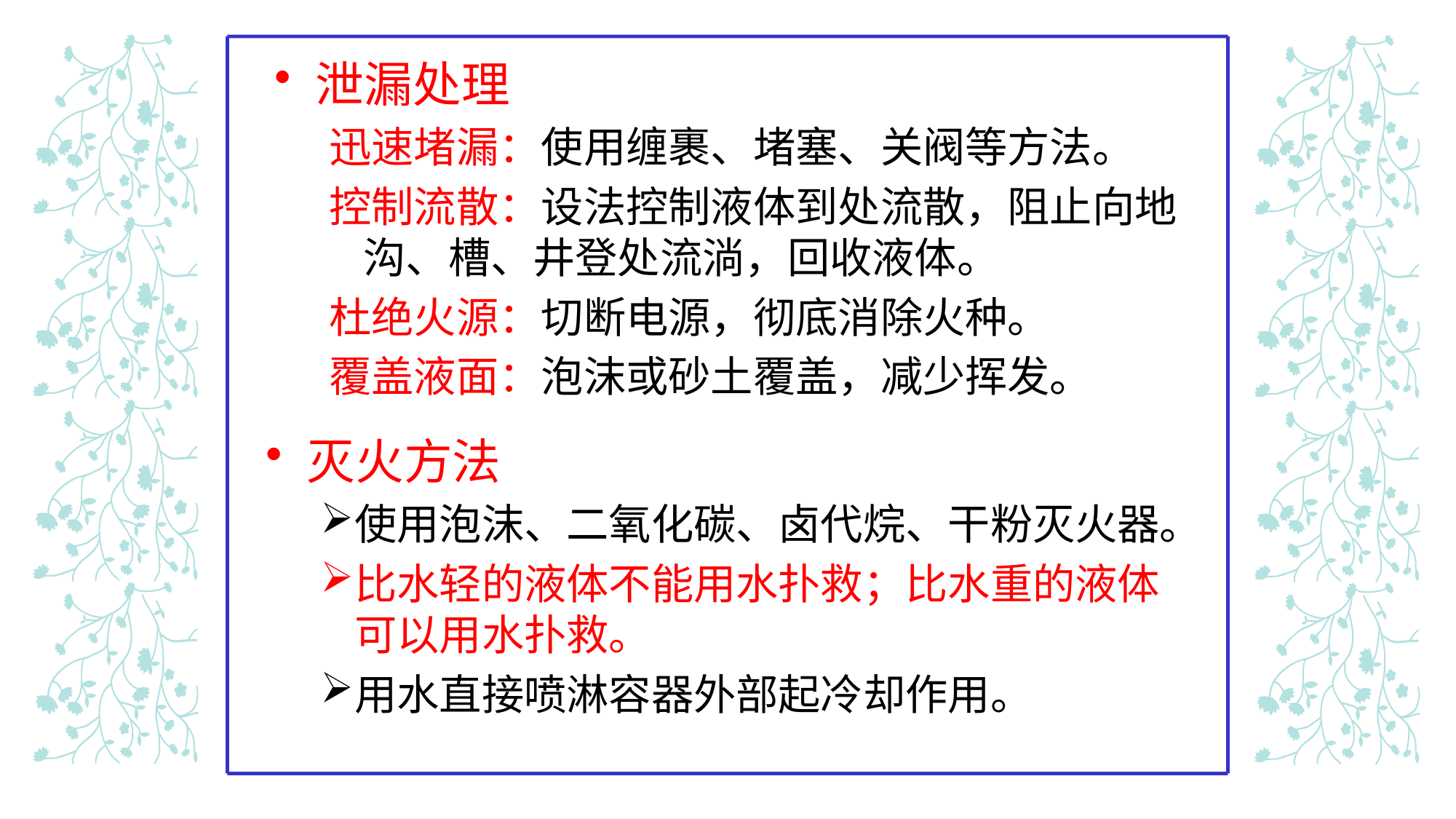

泄漏处理
迅速堵漏：使用缠裹、堵塞、关阀等方法。
控制流散：设法控制液体到处流散，阻止向地沟、槽、井登处流淌，回收液体。
杜绝火源：切断电源，彻底消除火种。
覆盖液面：泡沫或砂土覆盖，减少挥发。

灭火方法
使用泡沫、二氧化碳、卤代烷、干粉灭火器。
比水轻的液体不能用水扑救；比水重的液体可以用水扑救。
用水直接喷淋容器外部起冷却作用。